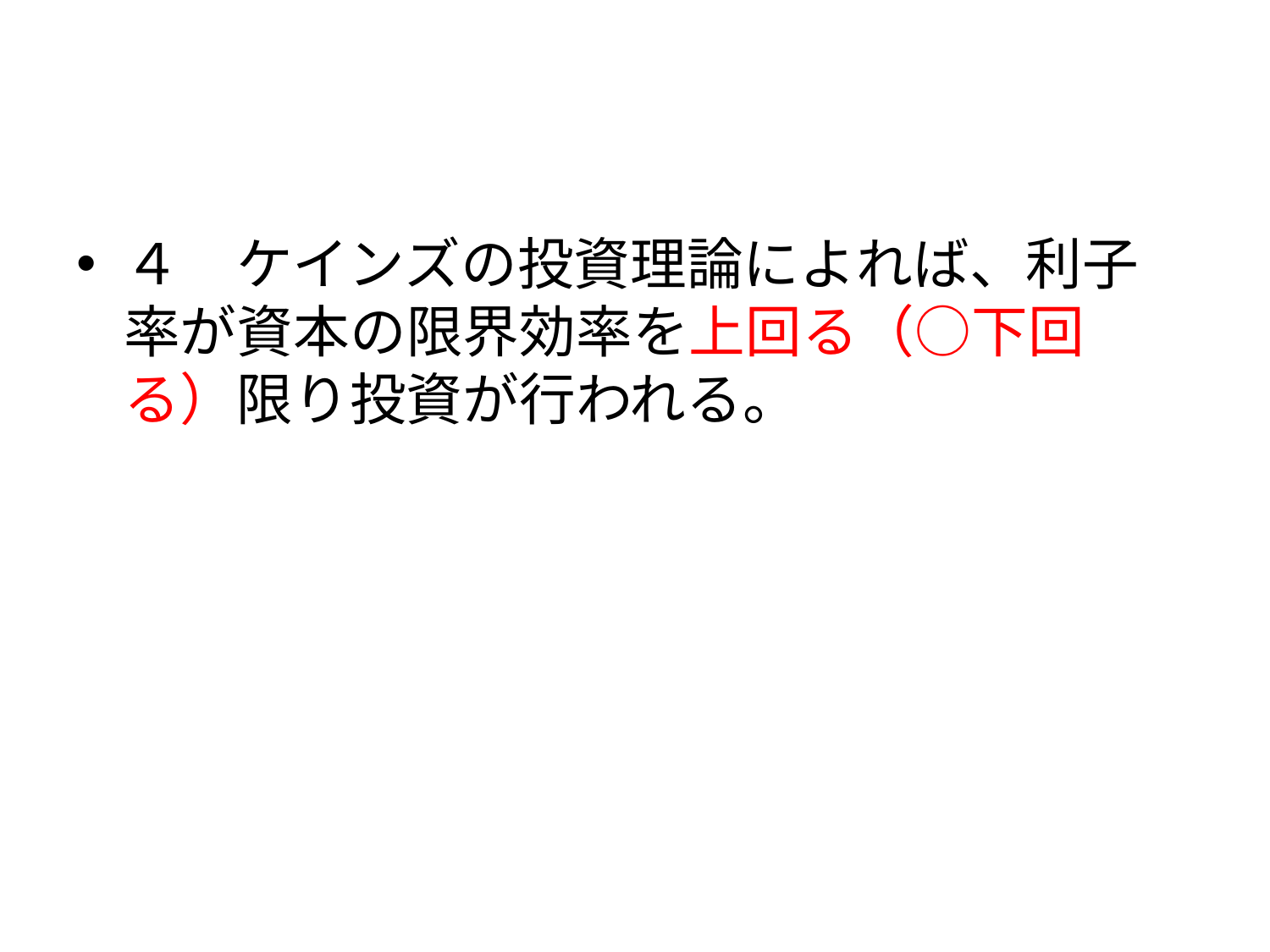

#
４　ケインズの投資理論によれば、利子率が資本の限界効率を上回る（○下回る）限り投資が行われる。